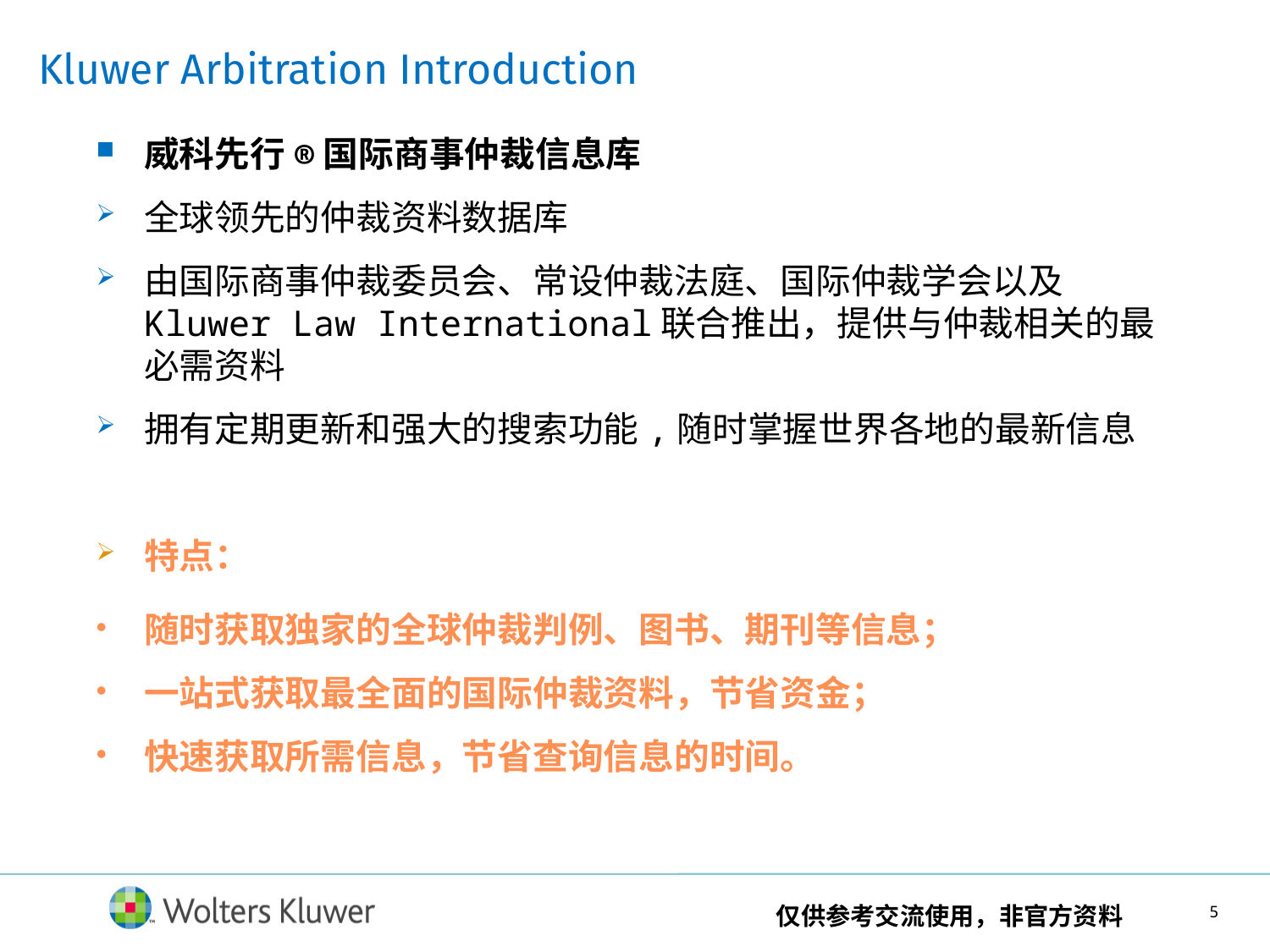

Kluwer Arbitration Introduction
威科先行®国际商事仲裁信息库
全球领先的仲裁资料数据库
由国际商事仲裁委员会、常设仲裁法庭、国际仲裁学会以及Kluwer Law International联合推出，提供与仲裁相关的最必需资料
拥有定期更新和强大的搜索功能,随时掌握世界各地的最新信息

特点：
随时获取独家的全球仲裁判例、图书、期刊等信息；
一站式获取最全面的国际仲裁资料，节省资金；
快速获取所需信息，节省查询信息的时间。

仅供参考交流使用，非官方资料
5